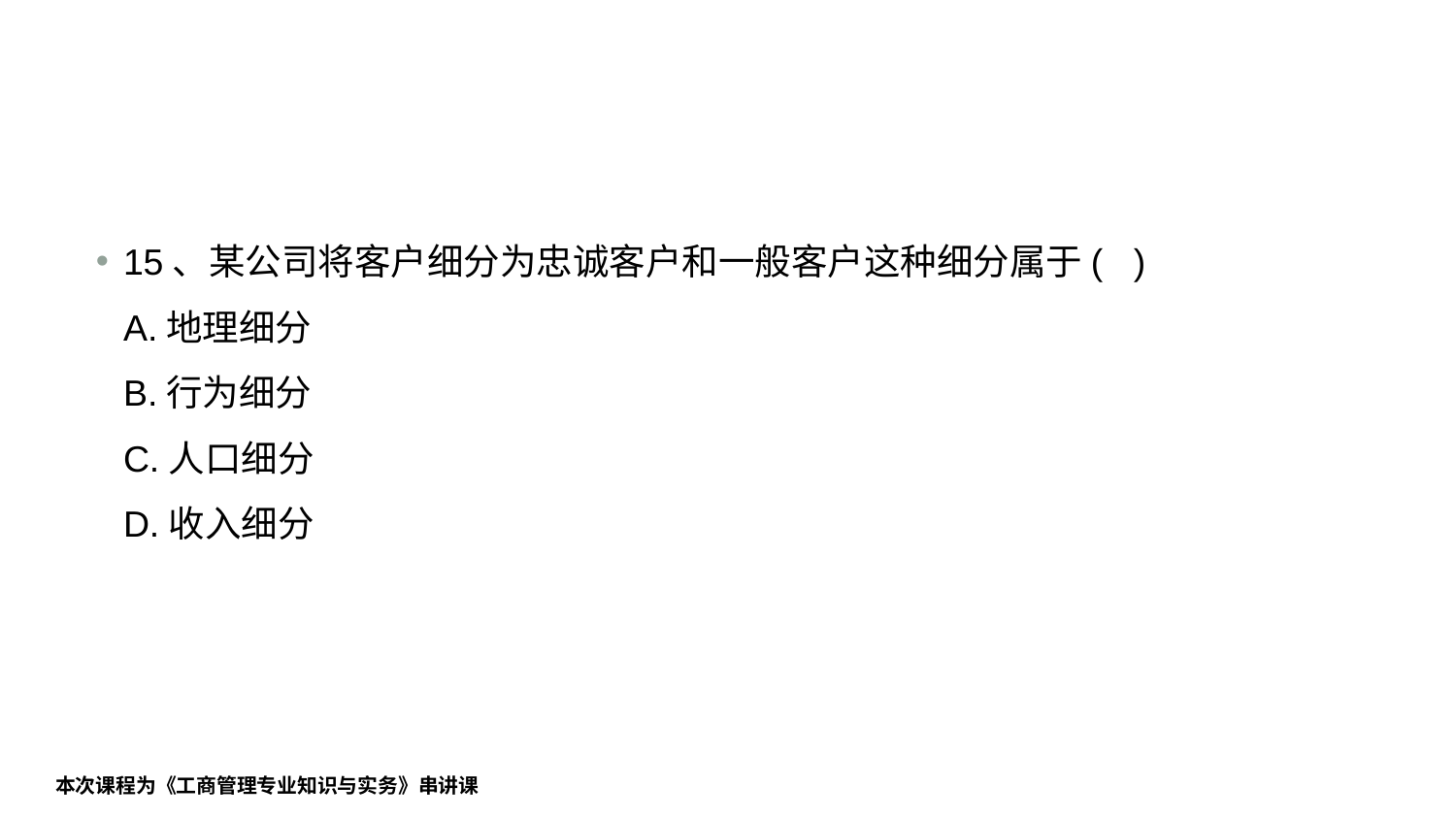

#

15、某公司将客户细分为忠诚客户和一般客户这种细分属于(   )
A.地理细分
B.行为细分
C.人口细分
D.收入细分